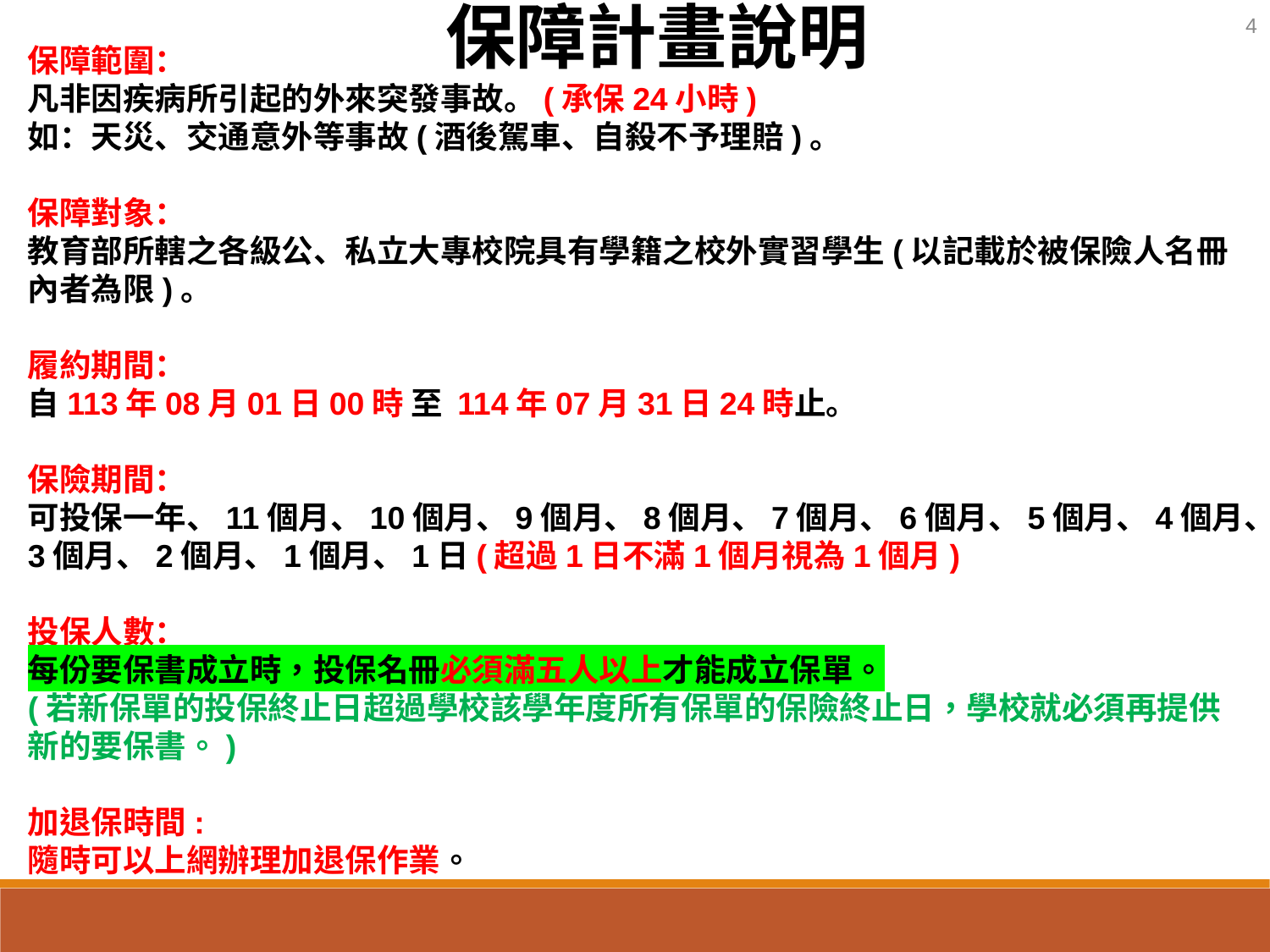

4
保障計畫說明
保障範圍：
凡非因疾病所引起的外來突發事故。(承保24小時)
如：天災、交通意外等事故(酒後駕車、自殺不予理賠)。

保障對象：
教育部所轄之各級公、私立大專校院具有學籍之校外實習學生(以記載於被保險人名冊內者為限)。

履約期間：
自113年08月01日00時 至 114年07月31日24時止。

保險期間：
可投保一年、11個月、10個月、9個月、8個月、7個月、6個月、5個月、4個月、3個月、2個月、1個月、1日(超過1日不滿1個月視為1個月)

投保人數：
每份要保書成立時，投保名冊必須滿五人以上才能成立保單。
(若新保單的投保終止日超過學校該學年度所有保單的保險終止日，學校就必須再提供新的要保書。)

加退保時間:
隨時可以上網辦理加退保作業。